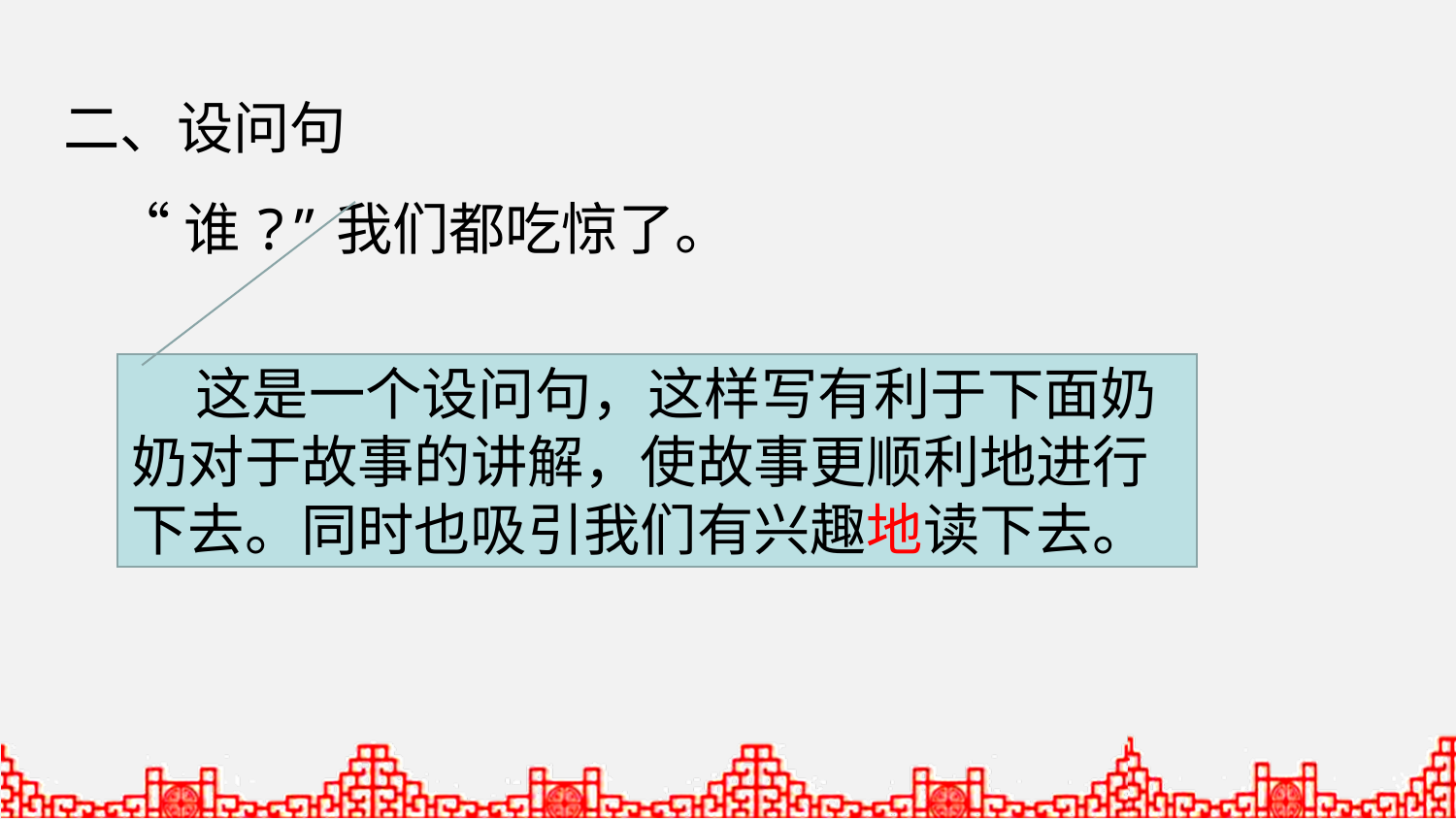

二、设问句
    “谁?”我们都吃惊了。
    这是一个设问句，这样写有利于下面奶奶对于故事的讲解，使故事更顺利地进行下去。同时也吸引我们有兴趣地读下去。